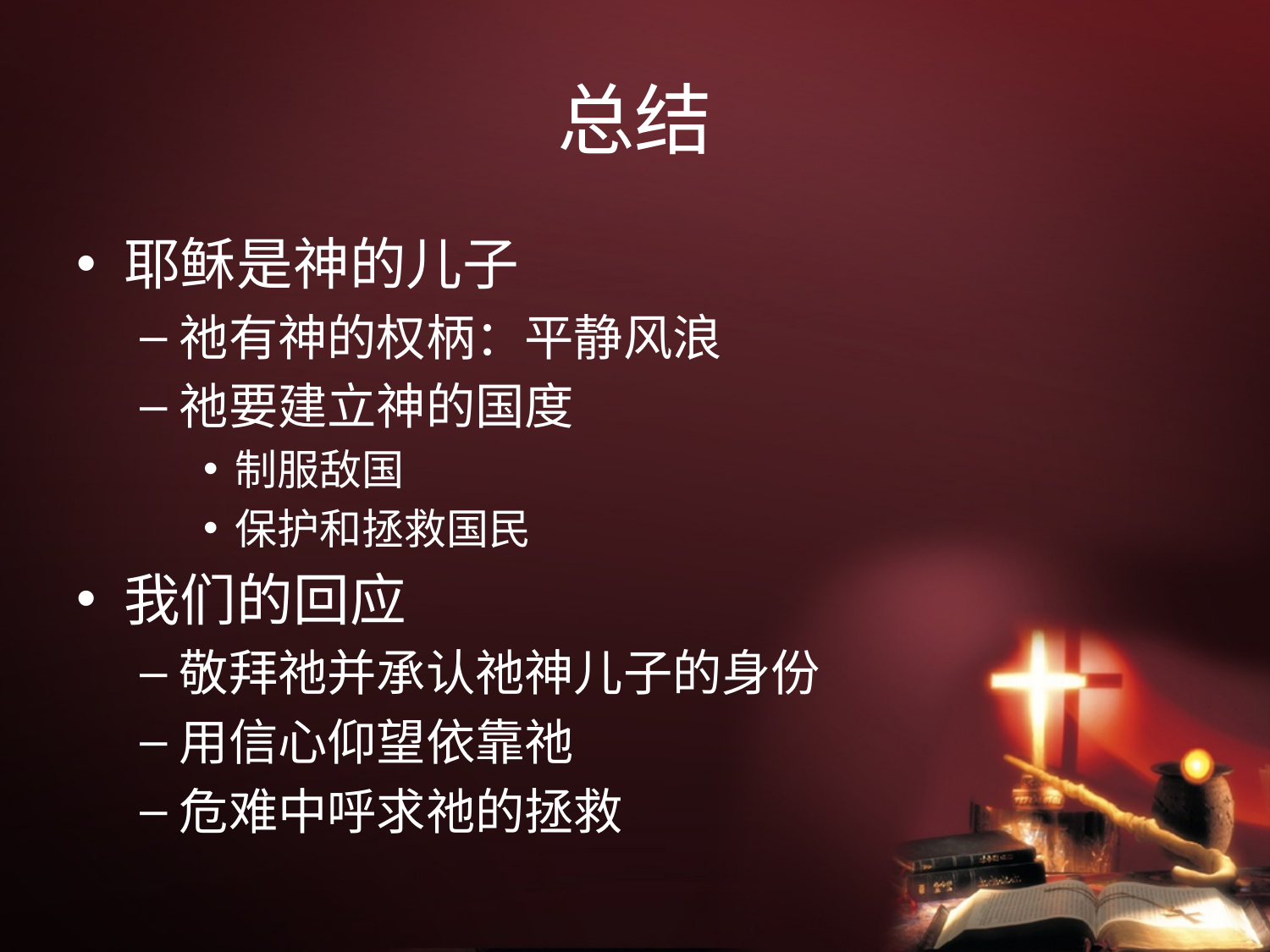

# 总结
耶稣是神的儿子
祂有神的权柄：平静风浪
祂要建立神的国度
制服敌国
保护和拯救国民
我们的回应
敬拜祂并承认祂神儿子的身份
用信心仰望依靠祂
危难中呼求祂的拯救